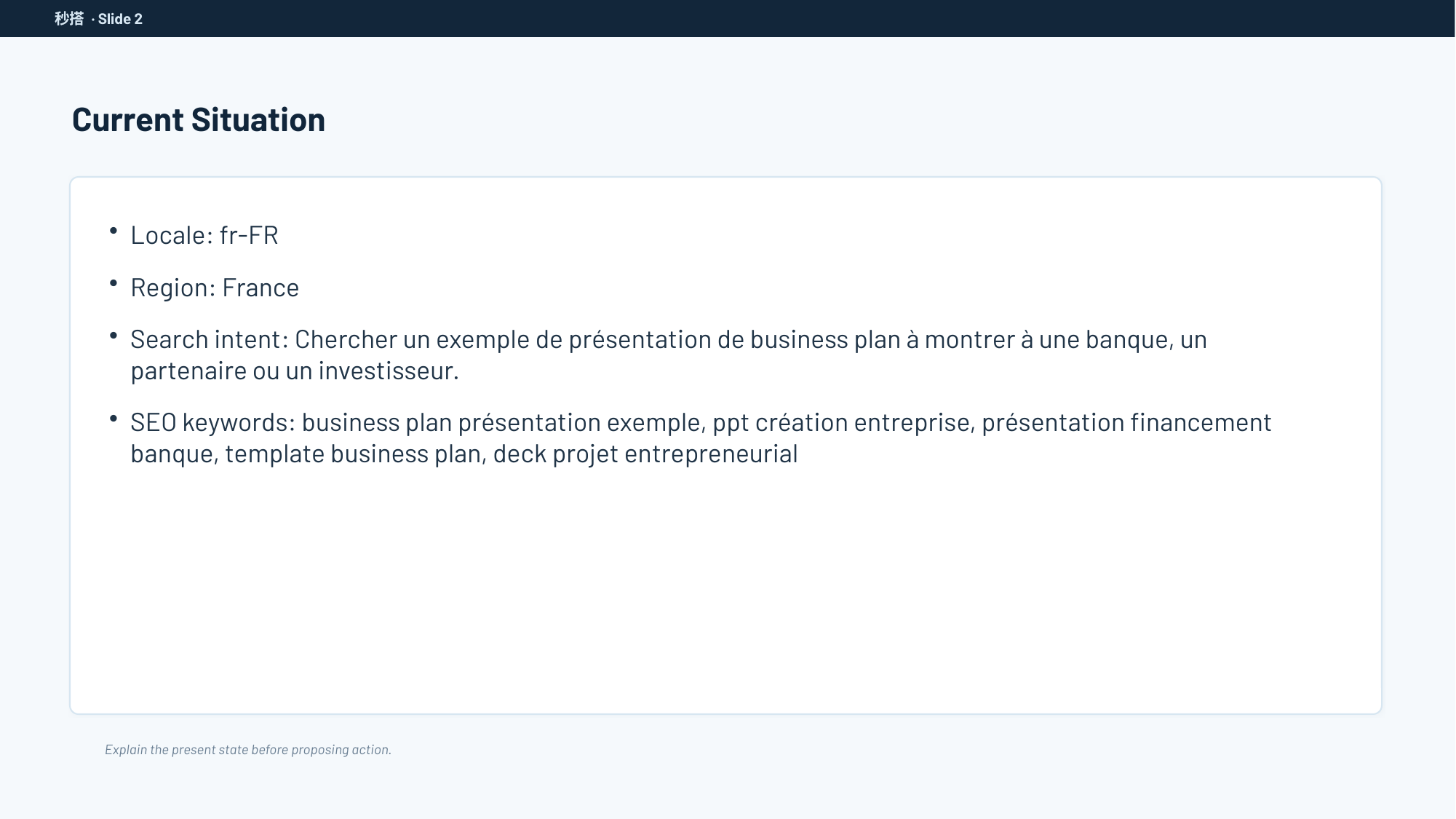

秒搭 · Slide 2
Current Situation

Locale: fr-FR
Region: France
Search intent: Chercher un exemple de présentation de business plan à montrer à une banque, un partenaire ou un investisseur.
SEO keywords: business plan présentation exemple, ppt création entreprise, présentation financement banque, template business plan, deck projet entrepreneurial
Explain the present state before proposing action.